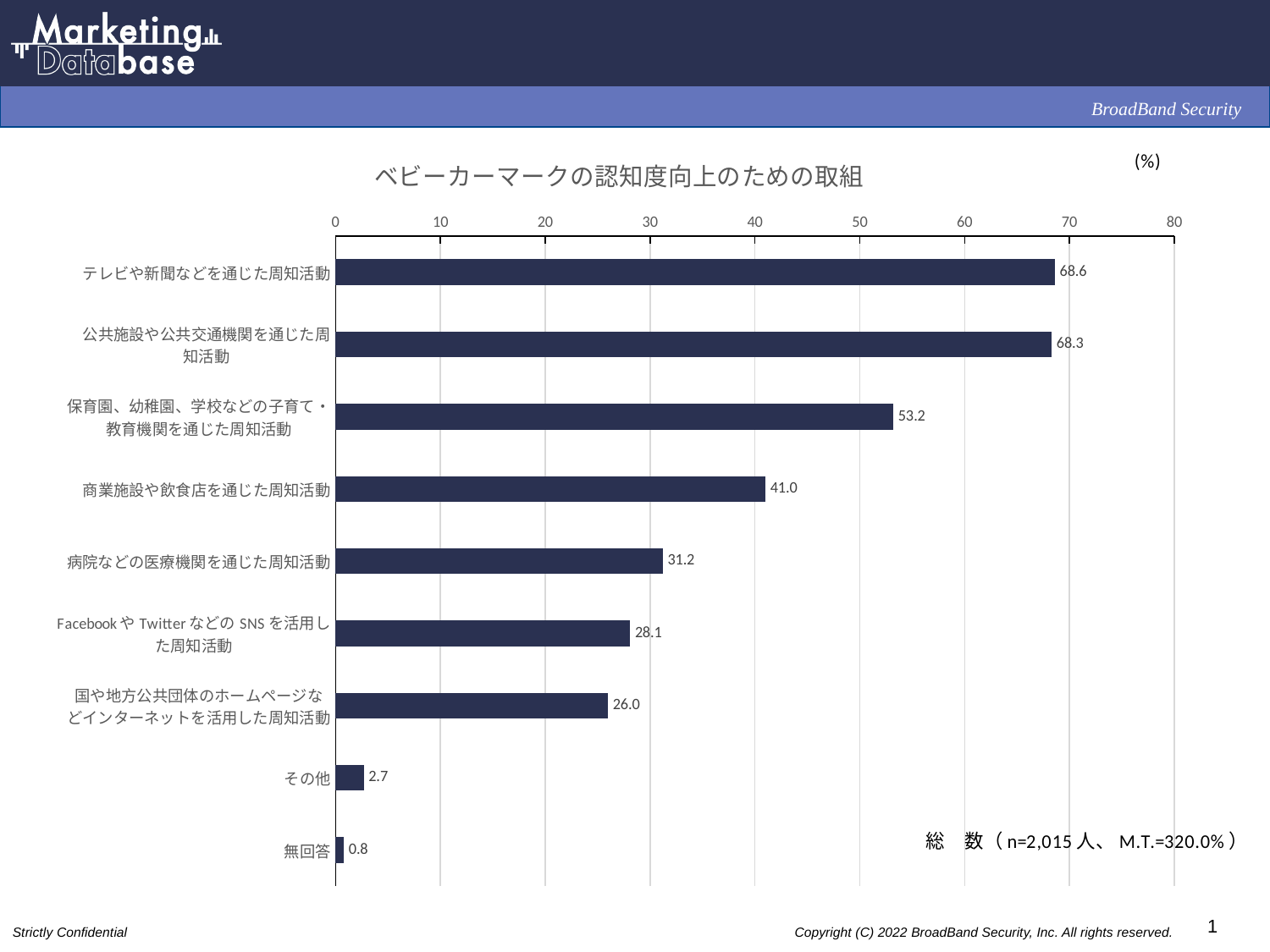

### Chart: ベビーカーマークの認知度向上のための取組

| Category |  |
|---|---|
| テレビや新聞などを通じた周知活動 | 68.6 |
| 公共施設や公共交通機関を通じた周
知活動 | 68.3 |
| 保育園、幼稚園、学校などの子育て・
教育機関を通じた周知活動 | 53.2 |
| 商業施設や飲食店を通じた周知活動 | 41.0 |
| 病院などの医療機関を通じた周知活動 | 31.2 |
| FacebookやTwitterなどのSNSを活用し
た周知活動 | 28.1 |
| 国や地方公共団体のホームページな
どインターネットを活用した周知活動 | 26.0 |
| その他 | 2.7 |
| 無回答 | 0.8 |